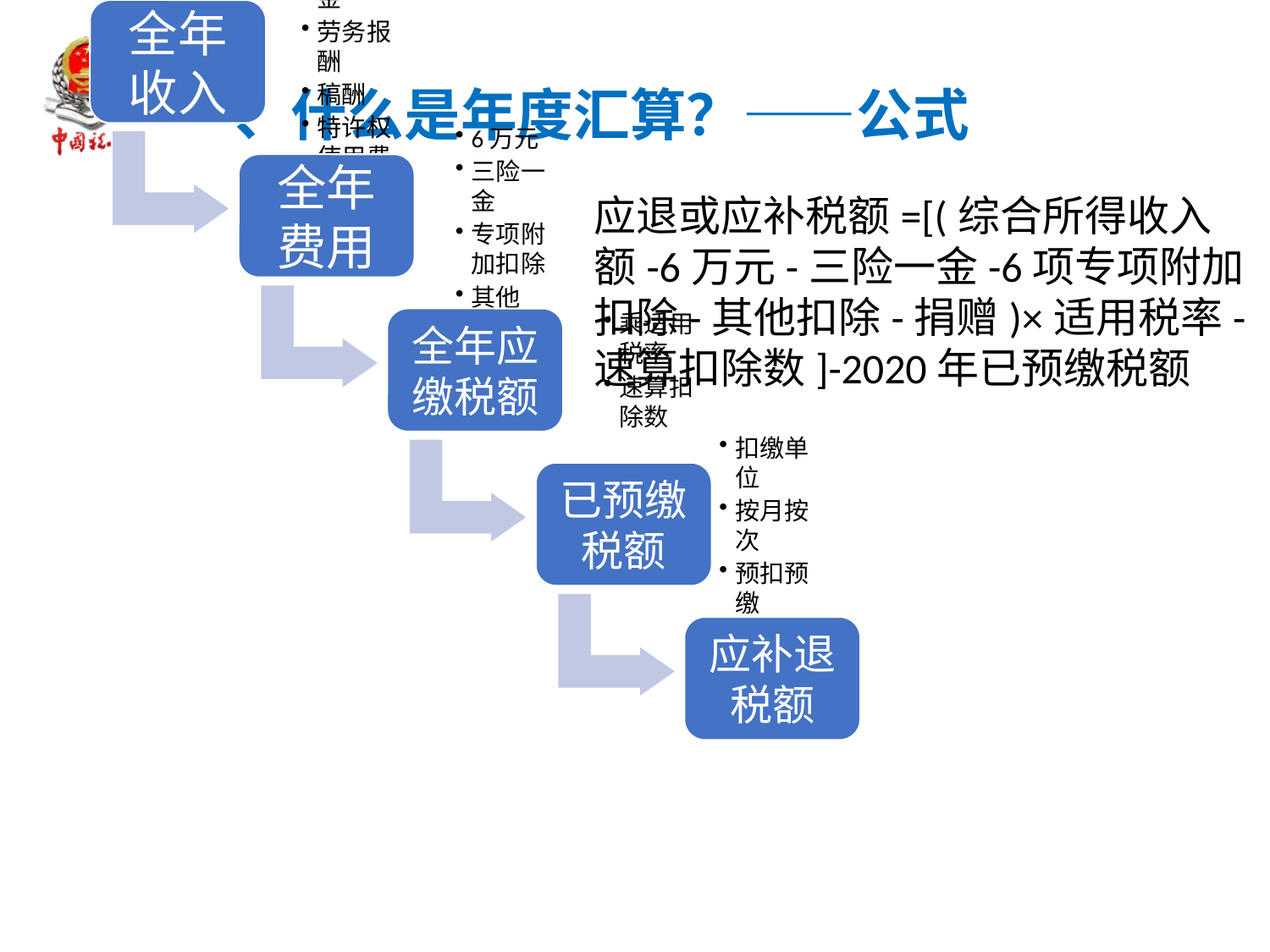

一、什么是年度汇算？——公式
应退或应补税额=[(综合所得收入额-6万元-三险一金-6项专项附加扣除-其他扣除-捐赠)×适用税率-速算扣除数]-2020年已预缴税额
全年收入
工资薪金
劳务报酬
稿酬
特许权使用费
全年费用
6万元
三险一金
专项附加扣除
其他
全年应缴税额
乘适用税率
速算扣除数
已预缴税额
扣缴单位
按月按次
预扣预缴
应补退税额